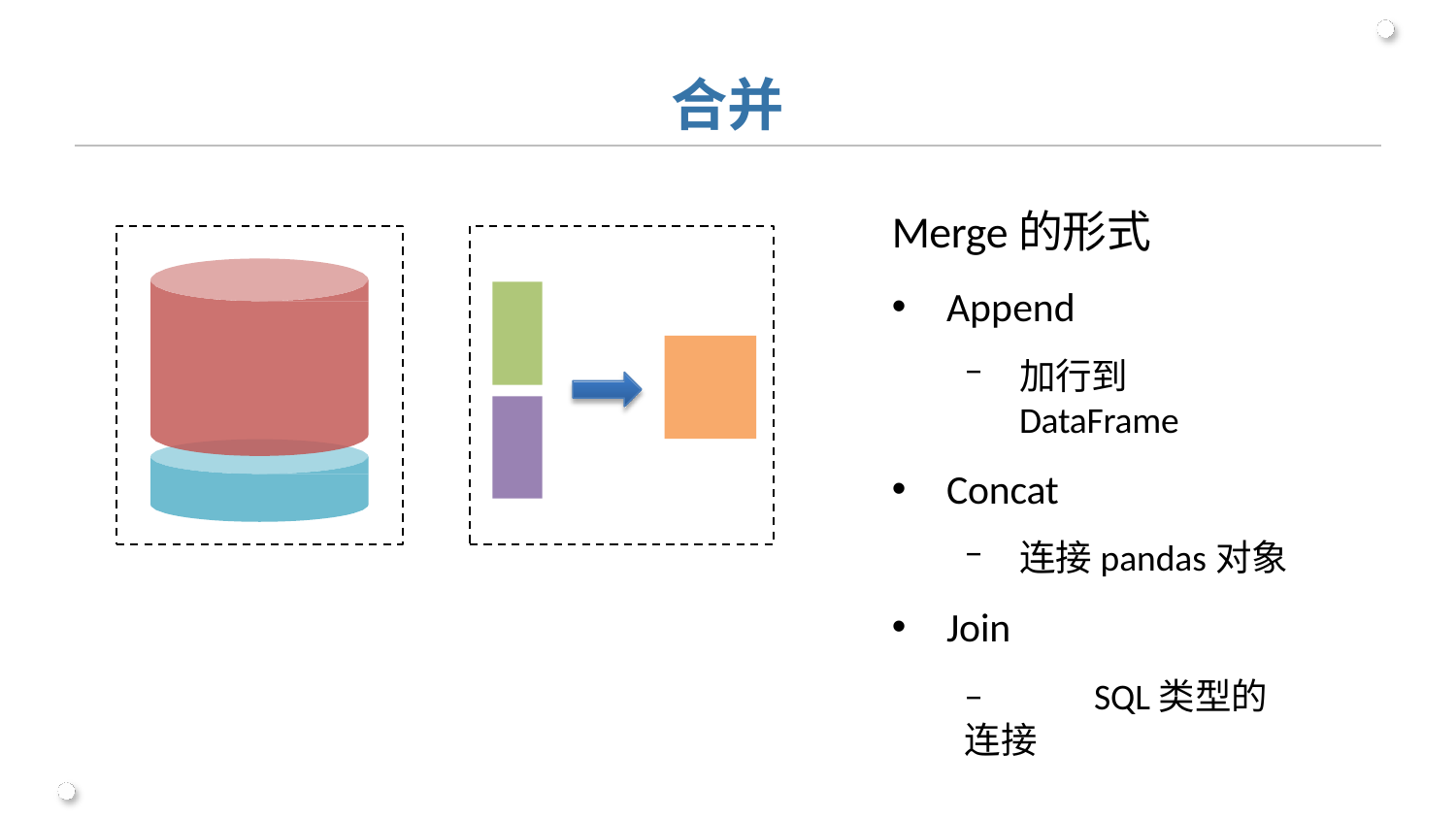

合并

Merge的形式
Append
加行到DataFrame
Concat
连接pandas对象
Join
−	SQL类型的连接